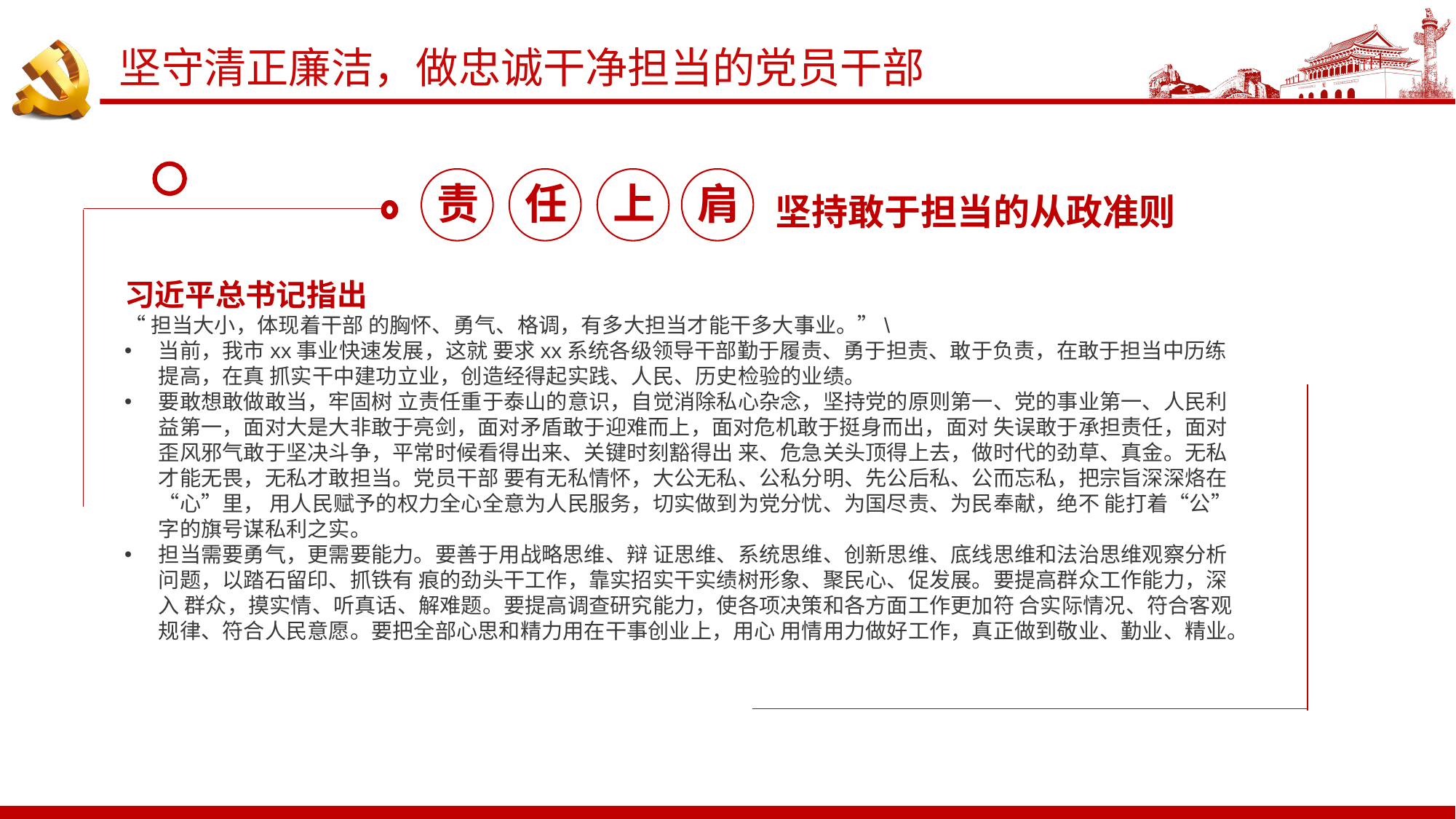

# 坚守清正廉洁，做忠诚干净担当的党员干部

责

任

上

肩
坚持敢于担当的从政准则

习近平总书记指出
“担当大小，体现着干部 的胸怀、勇气、格调，有多大担当才能干多大事业。”\
当前，我市xx事业快速发展，这就 要求xx系统各级领导干部勤于履责、勇于担责、敢于负责，在敢于担当中历练提高，在真 抓实干中建功立业，创造经得起实践、人民、历史检验的业绩。
要敢想敢做敢当，牢固树 立责任重于泰山的意识，自觉消除私心杂念，坚持党的原则第一、党的事业第一、人民利益第一，面对大是大非敢于亮剑，面对矛盾敢于迎难而上，面对危机敢于挺身而出，面对 失误敢于承担责任，面对歪风邪气敢于坚决斗争，平常时候看得出来、关键时刻豁得出 来、危急关头顶得上去，做时代的劲草、真金。无私才能无畏，无私才敢担当。党员干部 要有无私情怀，大公无私、公私分明、先公后私、公而忘私，把宗旨深深烙在“心”里， 用人民赋予的权力全心全意为人民服务，切实做到为党分忧、为国尽责、为民奉献，绝不 能打着“公”字的旗号谋私利之实。
担当需要勇气，更需要能力。要善于用战略思维、辩 证思维、系统思维、创新思维、底线思维和法治思维观察分析问题，以踏石留印、抓铁有 痕的劲头干工作，靠实招实干实绩树形象、聚民心、促发展。要提高群众工作能力，深入 群众，摸实情、听真话、解难题。要提高调查研究能力，使各项决策和各方面工作更加符 合实际情况、符合客观规律、符合人民意愿。要把全部心思和精力用在干事创业上，用心 用情用力做好工作，真正做到敬业、勤业、精业。